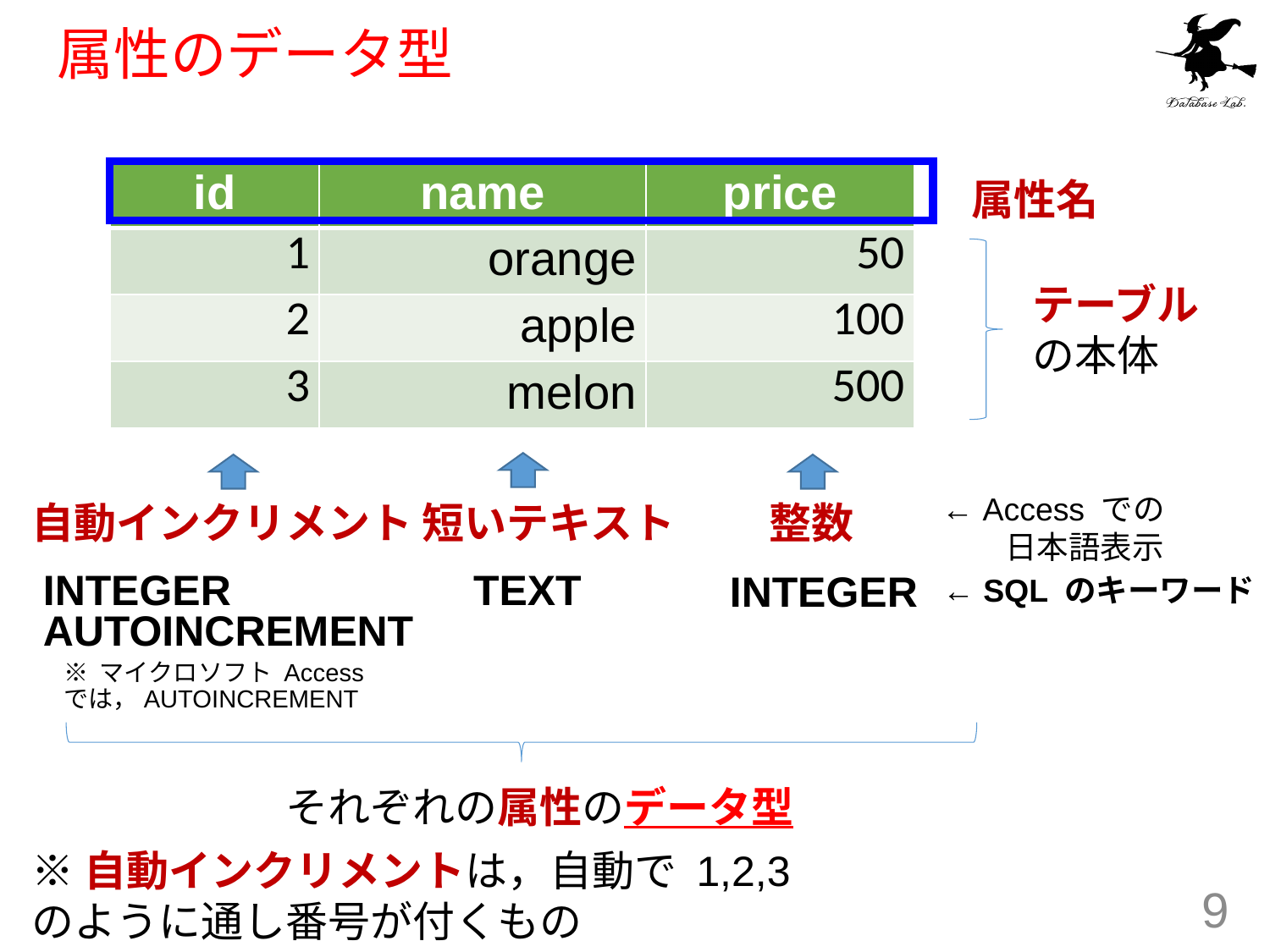

# 属性のデータ型

| id | name | price |
| --- | --- | --- |
| 1 | orange | 50 |
| 2 | apple | 100 |
| 3 | melon | 500 |
属性名

テーブル
の本体

← Access での
　　日本語表示

自動インクリメント 短いテキスト　　 整数
TEXT
INTEGER
← SQL のキーワード
INTEGER
AUTOINCREMENT
※ マイクロソフト Access
では，AUTOINCREMENT
それぞれの属性のデータ型
※自動インクリメントは，自動で 1,2,3 のように通し番号が付くもの
9